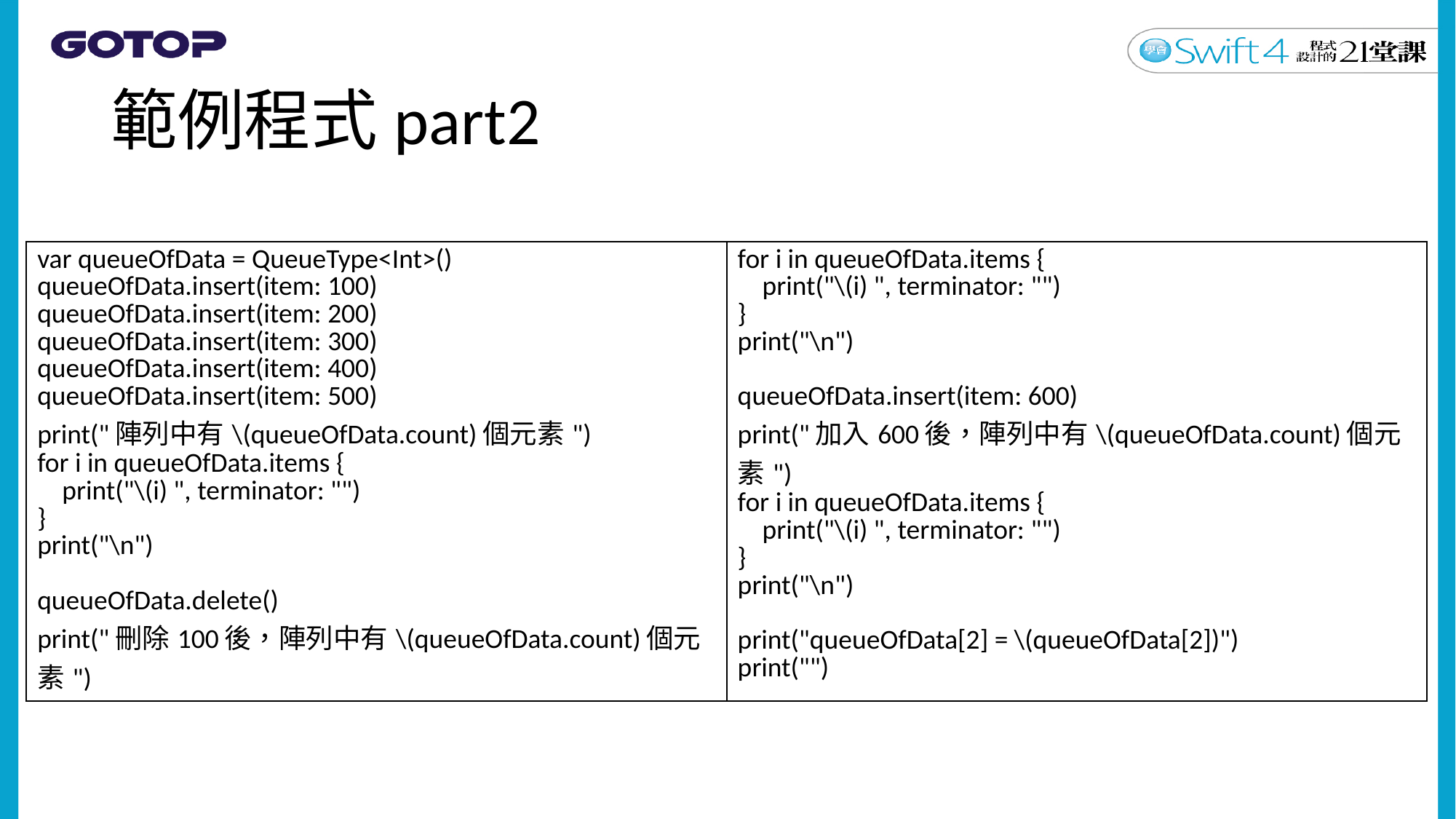

# 範例程式part2
| var queueOfData = QueueType<Int>() queueOfData.insert(item: 100) queueOfData.insert(item: 200) queueOfData.insert(item: 300) queueOfData.insert(item: 400) queueOfData.insert(item: 500) print("陣列中有\(queueOfData.count)個元素") for i in queueOfData.items { print("\(i) ", terminator: "") } print("\n") queueOfData.delete() print("刪除100後，陣列中有\(queueOfData.count)個元素") | for i in queueOfData.items { print("\(i) ", terminator: "") } print("\n") queueOfData.insert(item: 600) print("加入600後，陣列中有\(queueOfData.count)個元素") for i in queueOfData.items { print("\(i) ", terminator: "") } print("\n") print("queueOfData[2] = \(queueOfData[2])") print("") |
| --- | --- |